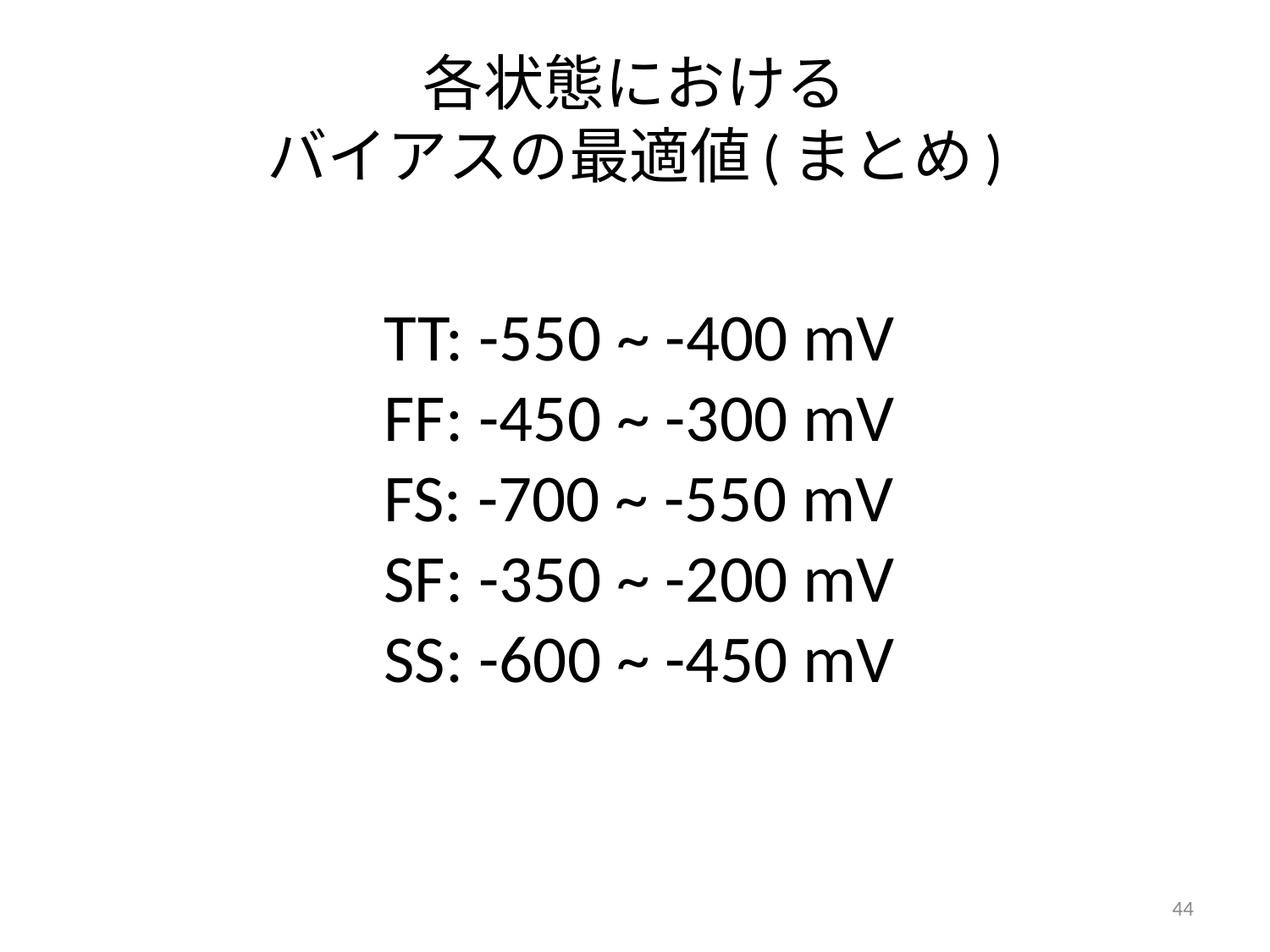

# 各状態における バイアスの最適値(まとめ)
TT: -550 ~ -400 mV
FF: -450 ~ -300 mV
FS: -700 ~ -550 mV
SF: -350 ~ -200 mV
SS: -600 ~ -450 mV
44